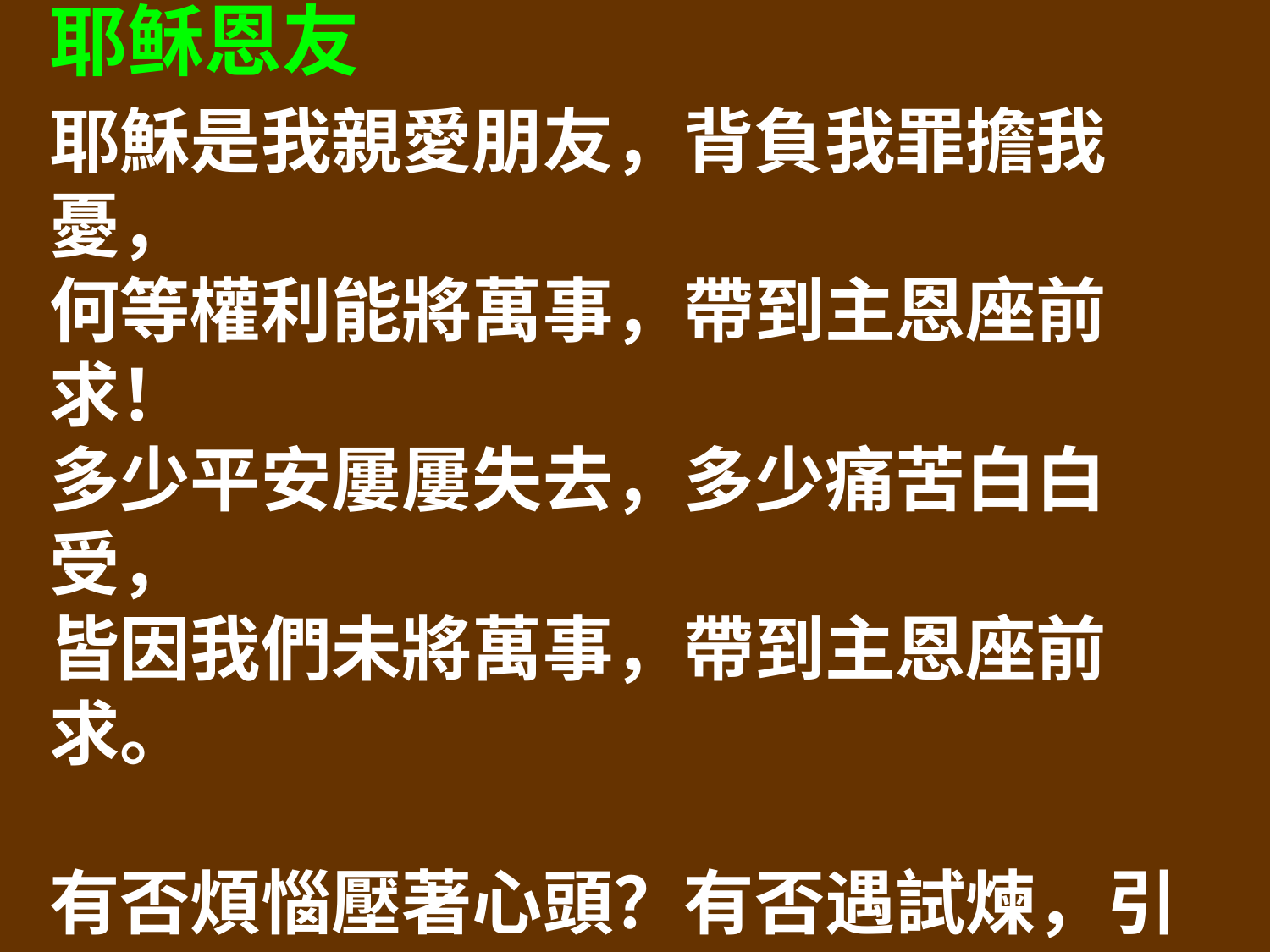

耶稣恩友
耶穌是我親愛朋友，背負我罪擔我憂，
何等權利能將萬事，帶到主恩座前求！
多少平安屢屢失去，多少痛苦白白受，
皆因我們未將萬事，帶到主恩座前求。

有否煩惱壓著心頭？有否遇試煉，引誘？
我們切莫灰心失望，仍到主恩座前求！
何處得此忠心朋友，分擔一切苦與憂，
我們弱點主都知透，放心到主座前求。